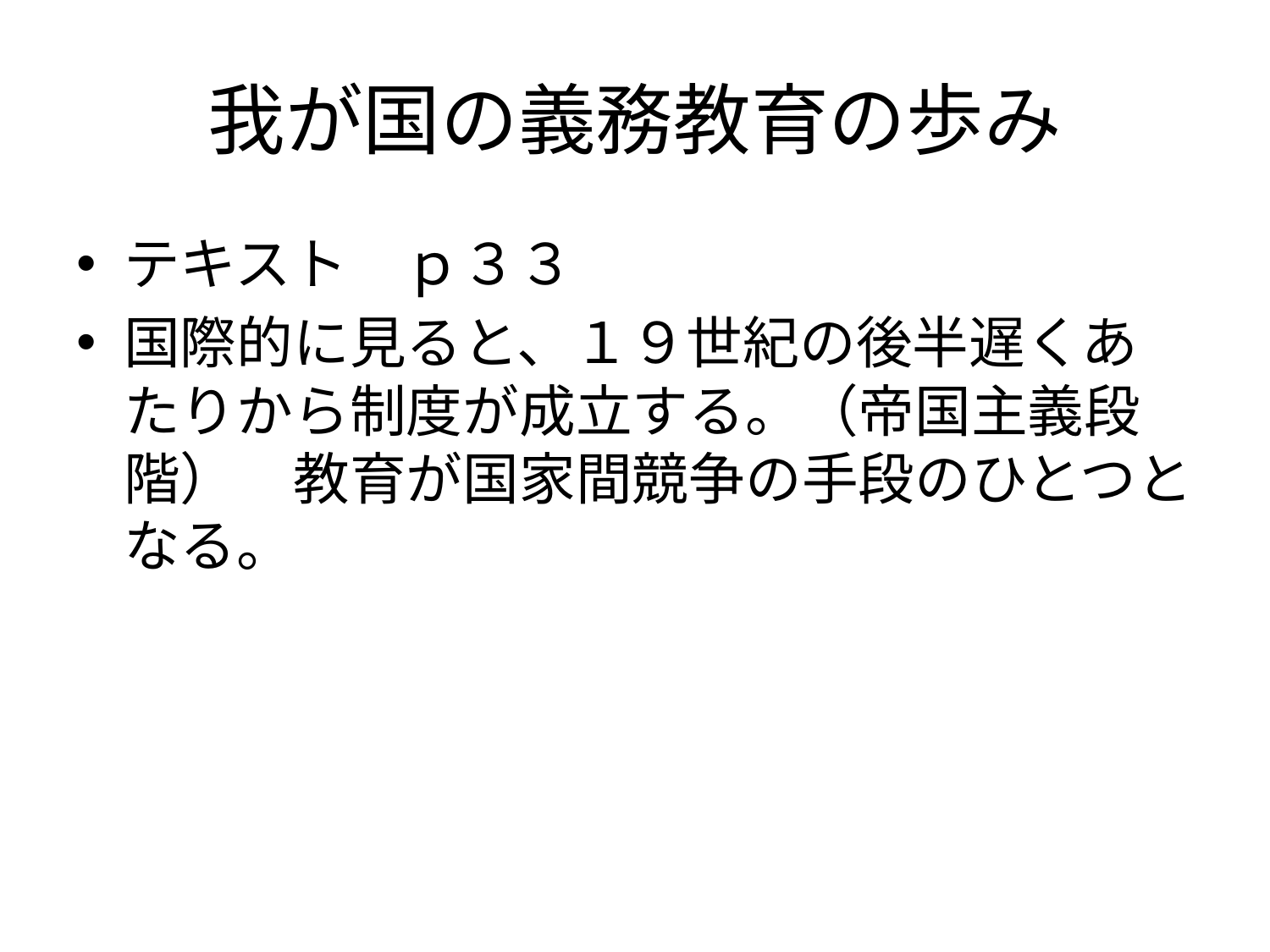

# 我が国の義務教育の歩み
テキスト　ｐ３３
国際的に見ると、１９世紀の後半遅くあたりから制度が成立する。（帝国主義段階）　教育が国家間競争の手段のひとつとなる。